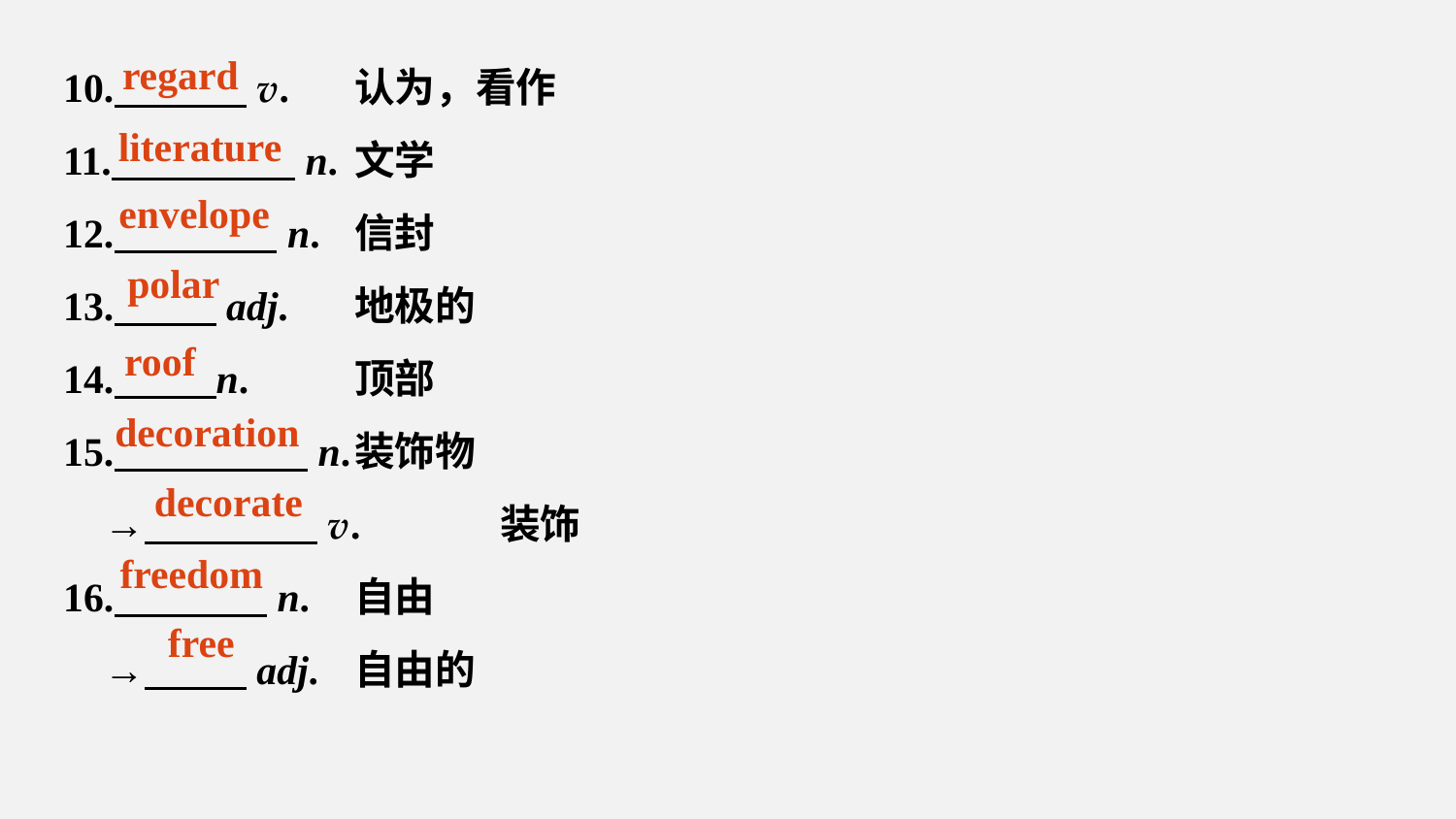

10.              v.	认为，看作
11.                   n.	文学
12.                 n.	信封
13.           adj.	地极的
14.          n.	顶部
15.                    n.	装饰物
    →                  v.	装饰
16.                n.	自由
    →           adj.	自由的
regard
literature
envelope
polar
roof
decoration
decorate
freedom
free